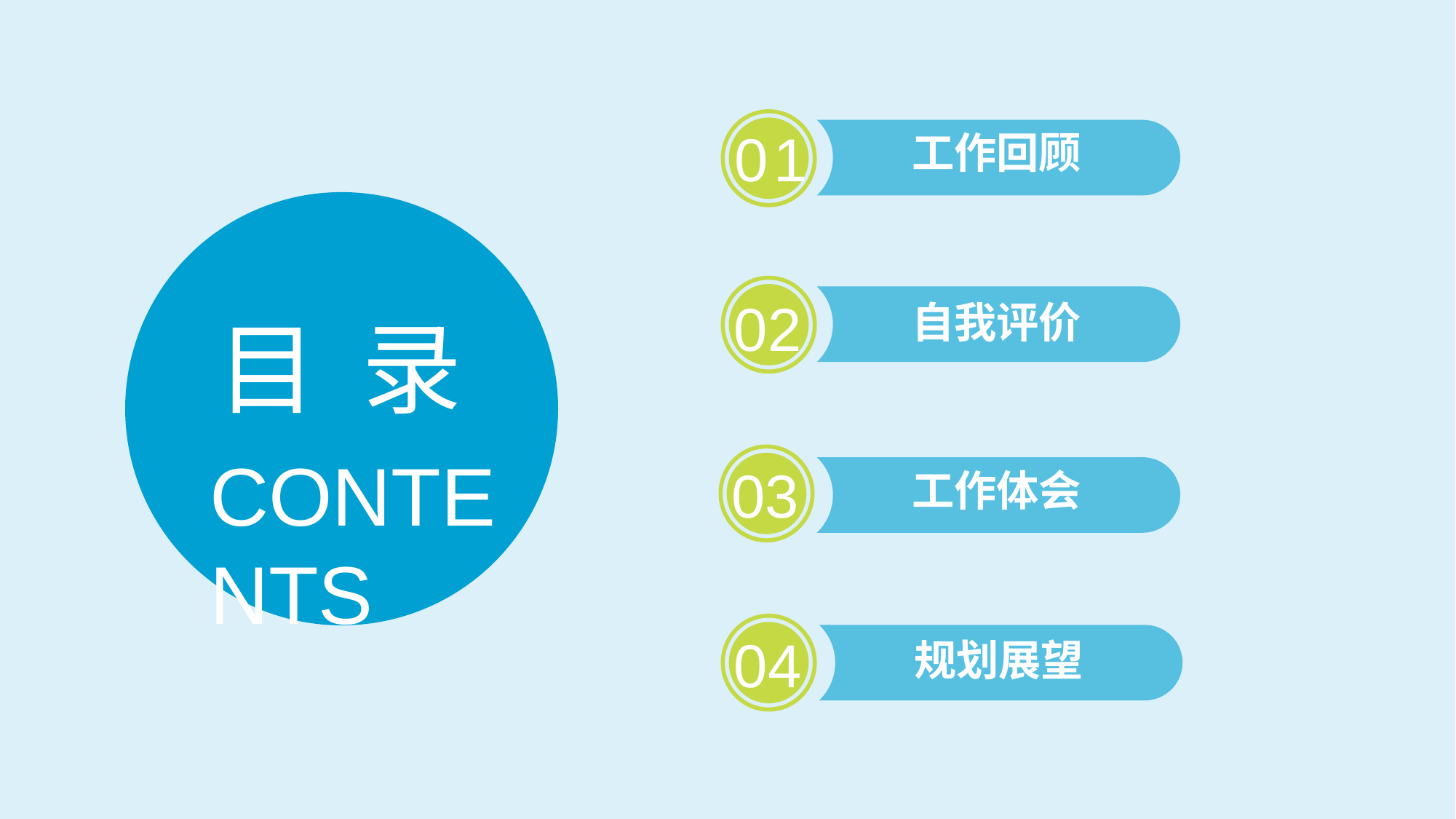

01
工作回顾

02
自我评价
目  录

CONTENTS

03

工作体会

04
规划展望